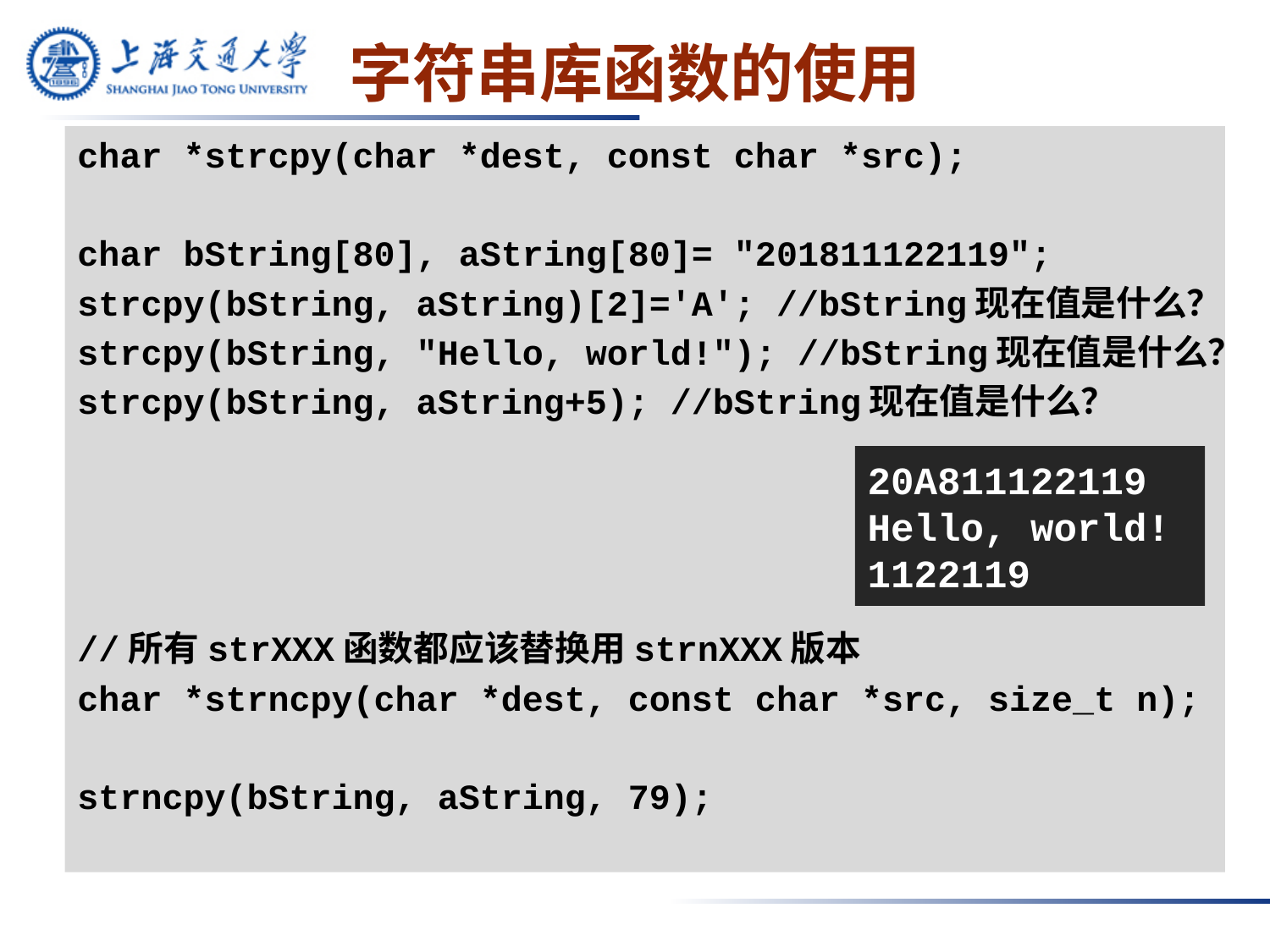

# 字符串库函数的使用
char *strcpy(char *dest, const char *src);

char bString[80], aString[80]= "201811122119";
strcpy(bString, aString)[2]='A'; //bString现在值是什么？
strcpy(bString, "Hello, world!"); //bString现在值是什么？
strcpy(bString, aString+5); //bString现在值是什么？

//所有strXXX函数都应该替换用strnXXX版本
char *strncpy(char *dest, const char *src, size_t n);

strncpy(bString, aString, 79);

20A811122119
Hello, world!
1122119